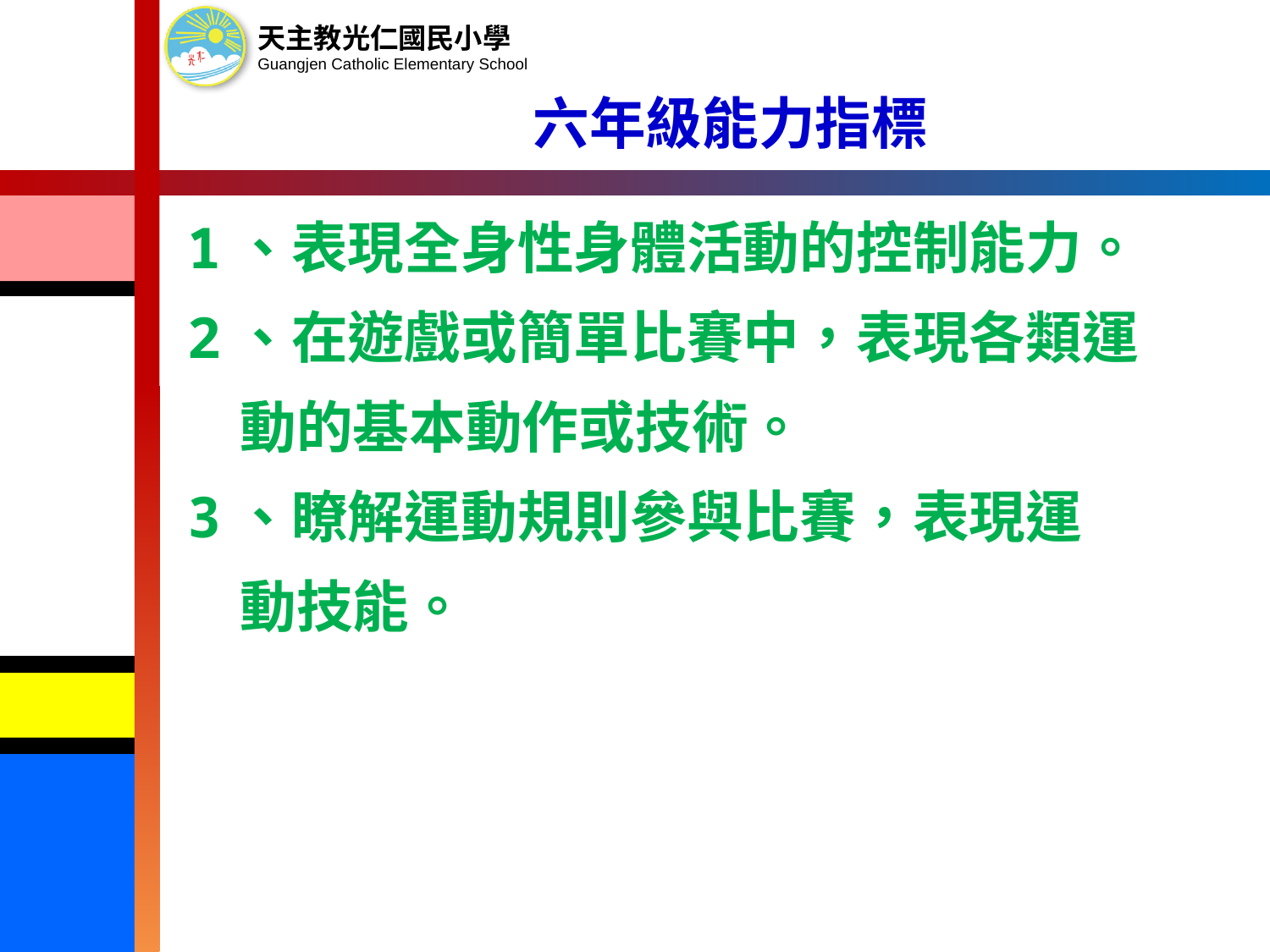

# 六年級能力指標
1、表現全身性身體活動的控制能力。
2、在遊戲或簡單比賽中，表現各類運
   動的基本動作或技術。
3、瞭解運動規則參與比賽，表現運
   動技能。